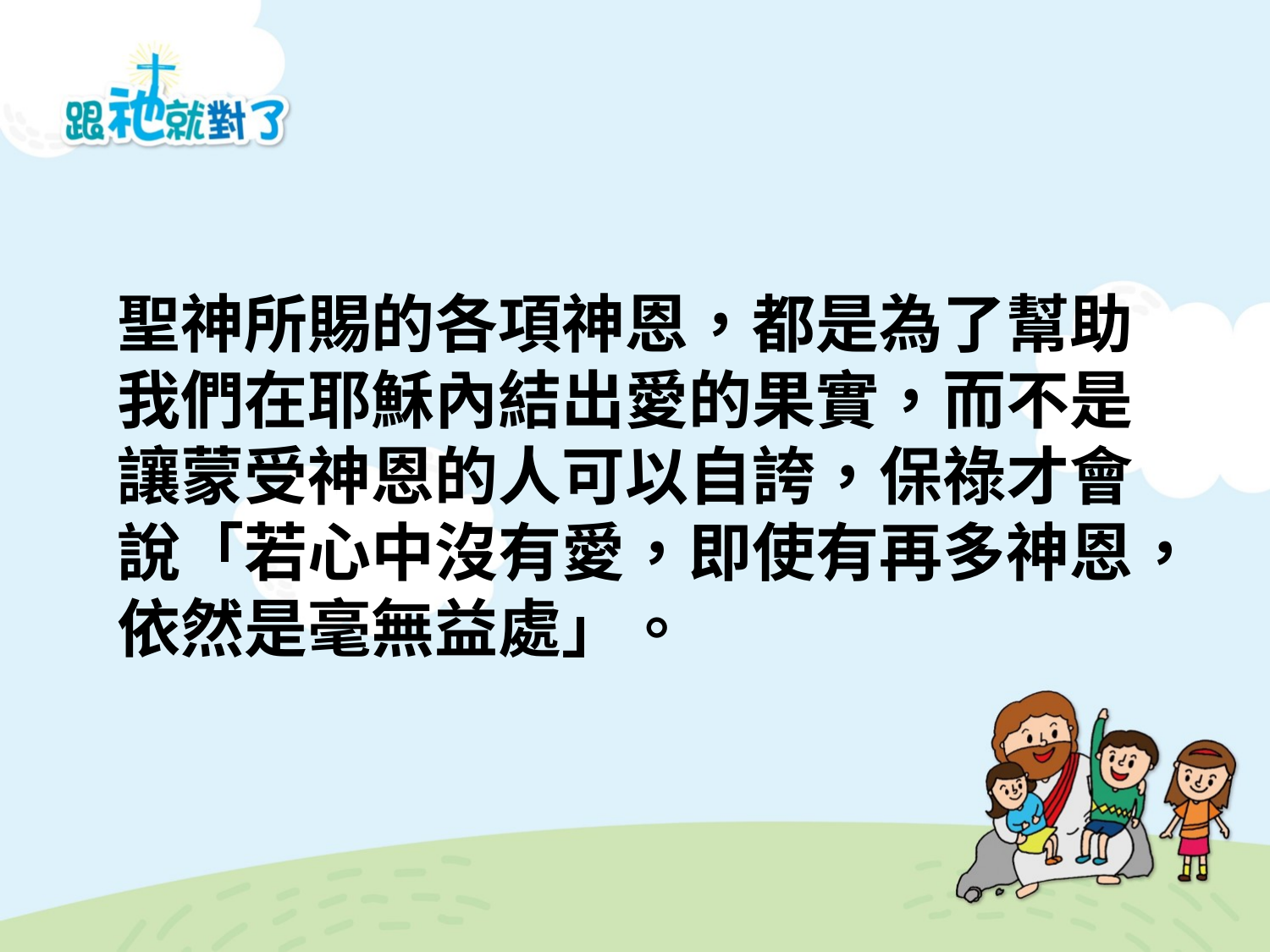

聖神所賜的各項神恩，都是為了幫助我們在耶穌內結出愛的果實，而不是讓蒙受神恩的人可以自誇，保祿才會說「若心中沒有愛，即使有再多神恩，依然是毫無益處」。